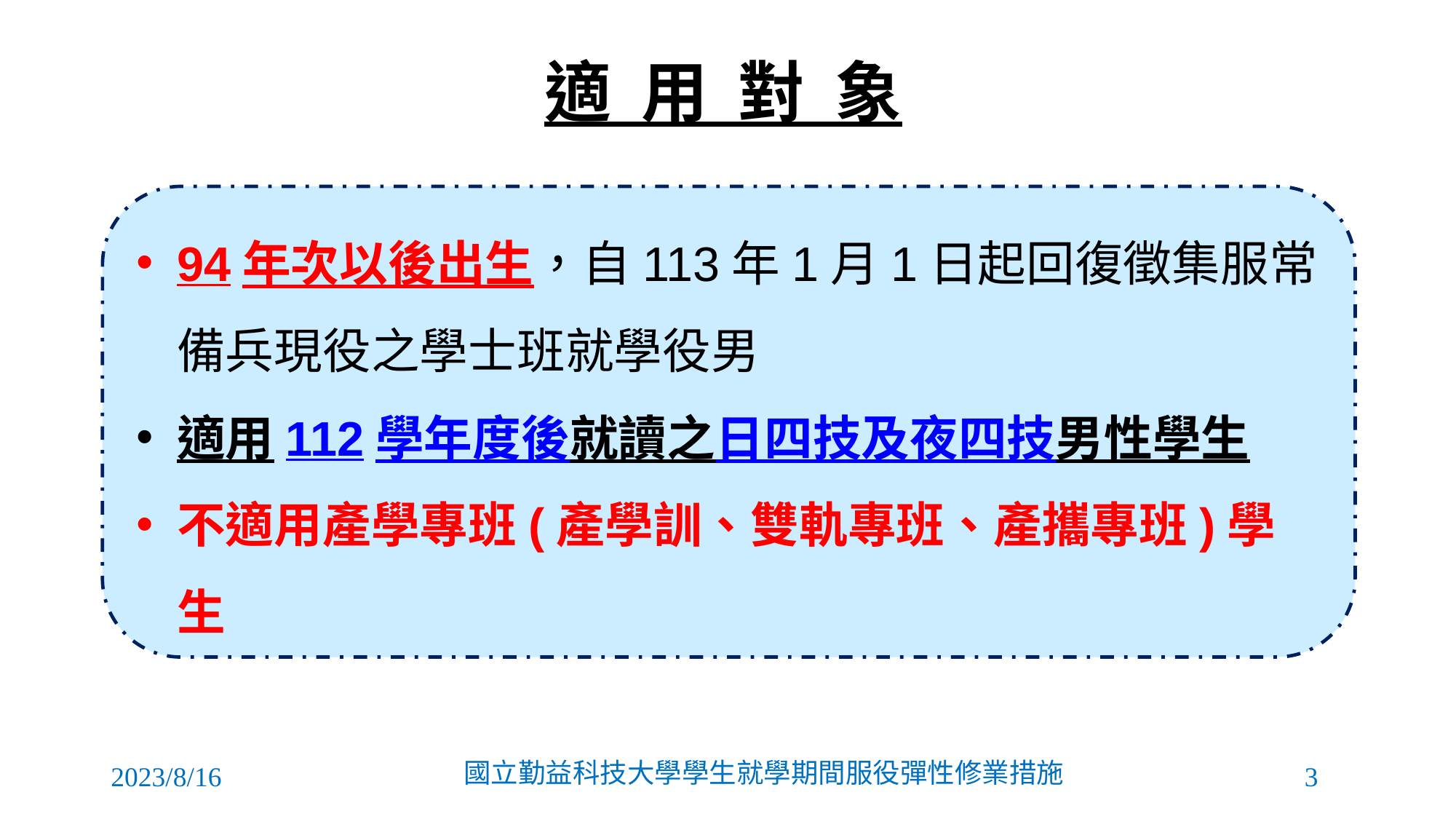

適  用  對  象
94年次以後出生，自113年1月1日起回復徵集服常備兵現役之學士班就學役男
適用112學年度後就讀之日四技及夜四技男性學生
不適用產學專班(產學訓、雙軌專班、產攜專班)學生
2023/8/16
國立勤益科技大學學生就學期間服役彈性修業措施
3